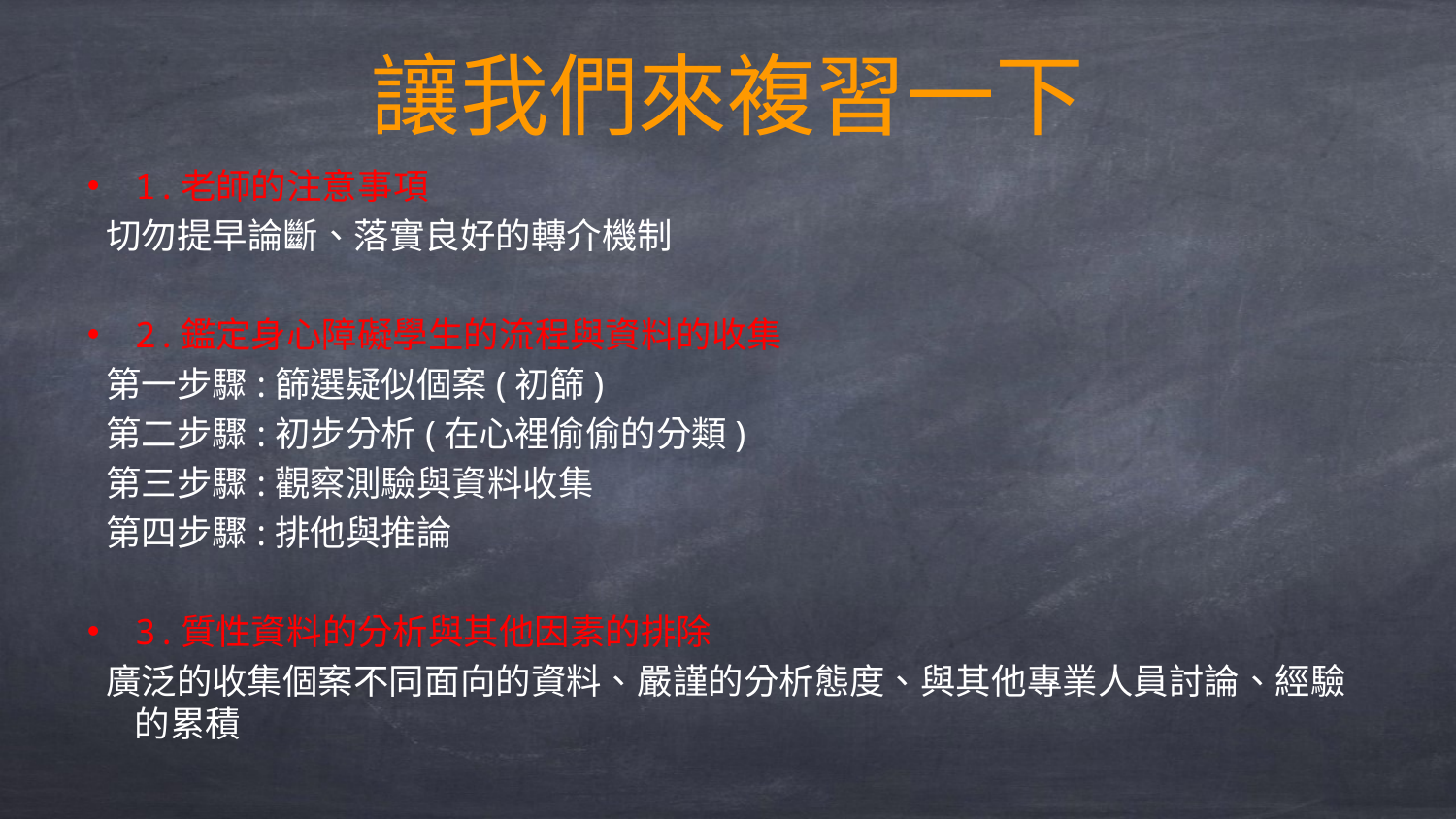

# 讓我們來複習一下
1.老師的注意事項
  切勿提早論斷、落實良好的轉介機制

2.鑑定身心障礙學生的流程與資料的收集
  第一步驟:篩選疑似個案(初篩)
  第二步驟:初步分析(在心裡偷偷的分類)
  第三步驟:觀察測驗與資料收集
  第四步驟:排他與推論

3.質性資料的分析與其他因素的排除
  廣泛的收集個案不同面向的資料、嚴謹的分析態度、與其他專業人員討論、經驗的累積